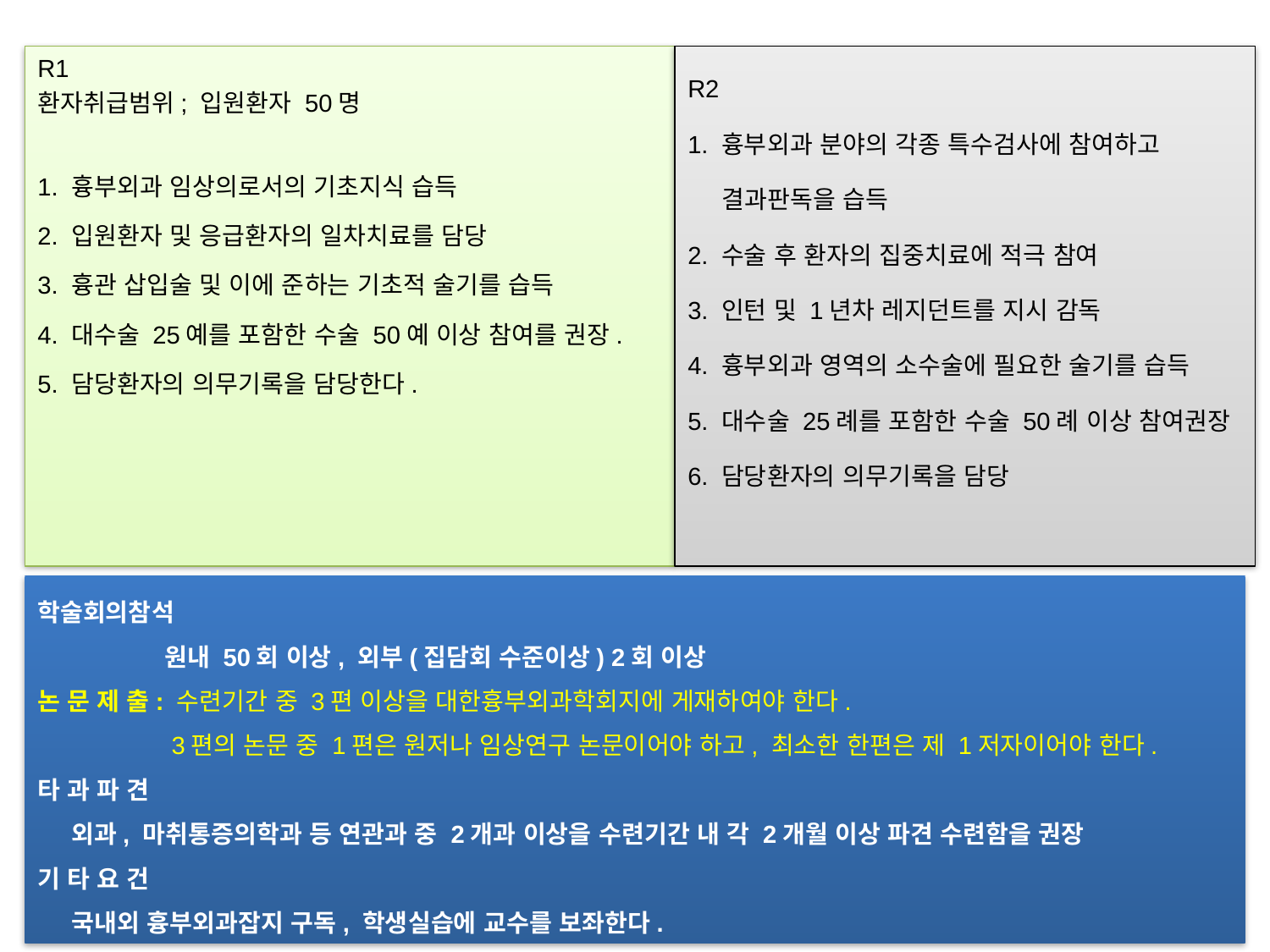

R1
환자취급범위; 입원환자 50명

1. 흉부외과 임상의로서의 기초지식 습득
2. 입원환자 및 응급환자의 일차치료를 담당
3. 흉관 삽입술 및 이에 준하는 기초적 술기를 습득
4. 대수술 25예를 포함한 수술 50예 이상 참여를 권장.
5. 담당환자의 의무기록을 담당한다.

R2
1. 흉부외과 분야의 각종 특수검사에 참여하고
    결과판독을 습득
2. 수술 후 환자의 집중치료에 적극 참여
3. 인턴 및 1년차 레지던트를 지시 감독
4. 흉부외과 영역의 소수술에 필요한 술기를 습득
5. 대수술 25례를 포함한 수술 50례 이상 참여권장
6. 담당환자의 의무기록을 담당
학술회의참석
	원내 50회 이상, 외부(집담회 수준이상) 2회 이상
논 문 제 출: 수련기간 중 3편 이상을 대한흉부외과학회지에 게재하여야 한다.
	 3편의 논문 중 1편은 원저나 임상연구 논문이어야 하고, 최소한 한편은 제 1저자이어야 한다.
타 과 파 견
    외과, 마취통증의학과 등 연관과 중 2개과 이상을 수련기간 내 각 2개월 이상 파견 수련함을 권장
기 타 요 건
    국내외 흉부외과잡지 구독, 학생실습에 교수를 보좌한다.